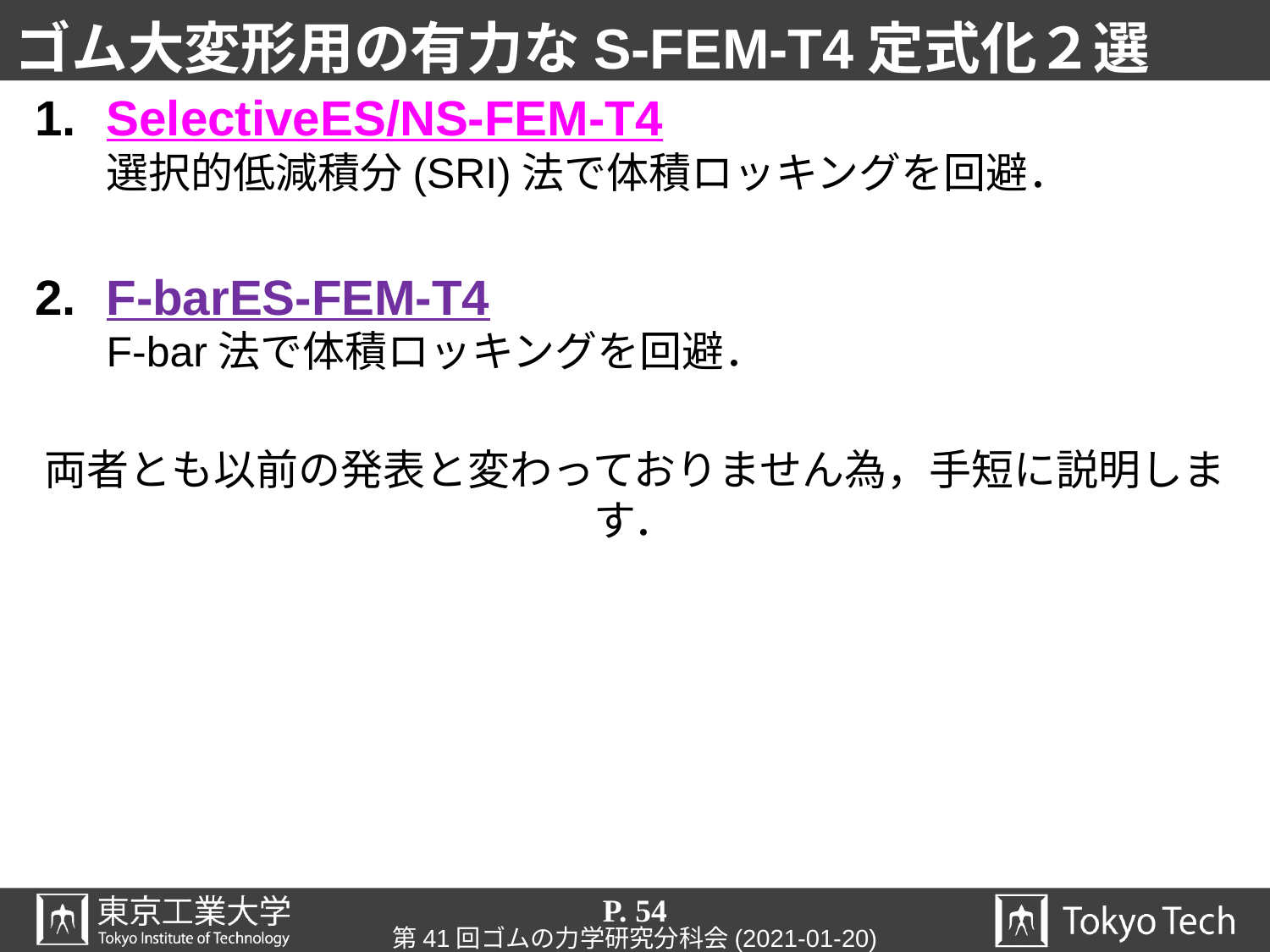

# ゴム大変形用の有力なS-FEM-T4定式化２選
SelectiveES/NS-FEM-T4
選択的低減積分(SRI)法で体積ロッキングを回避．

F-barES-FEM-T4
F-bar法で体積ロッキングを回避．

両者とも以前の発表と変わっておりません為，手短に説明します．

P. 54